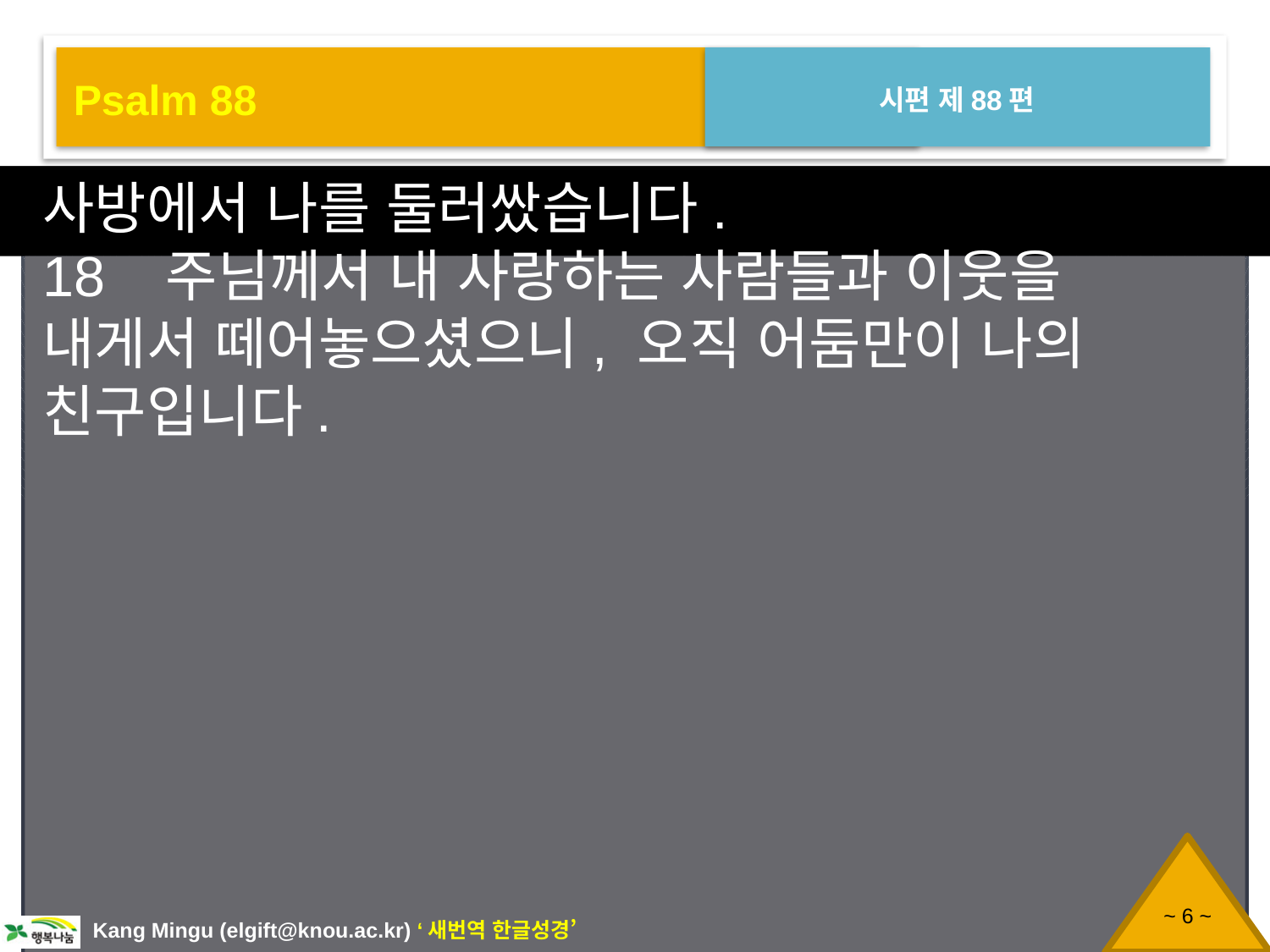

Psalm 88
시편 제88편
사방에서 나를 둘러쌌습니다.
18   주님께서 내 사랑하는 사람들과 이웃을 내게서 떼어놓으셨으니, 오직 어둠만이 나의 친구입니다.